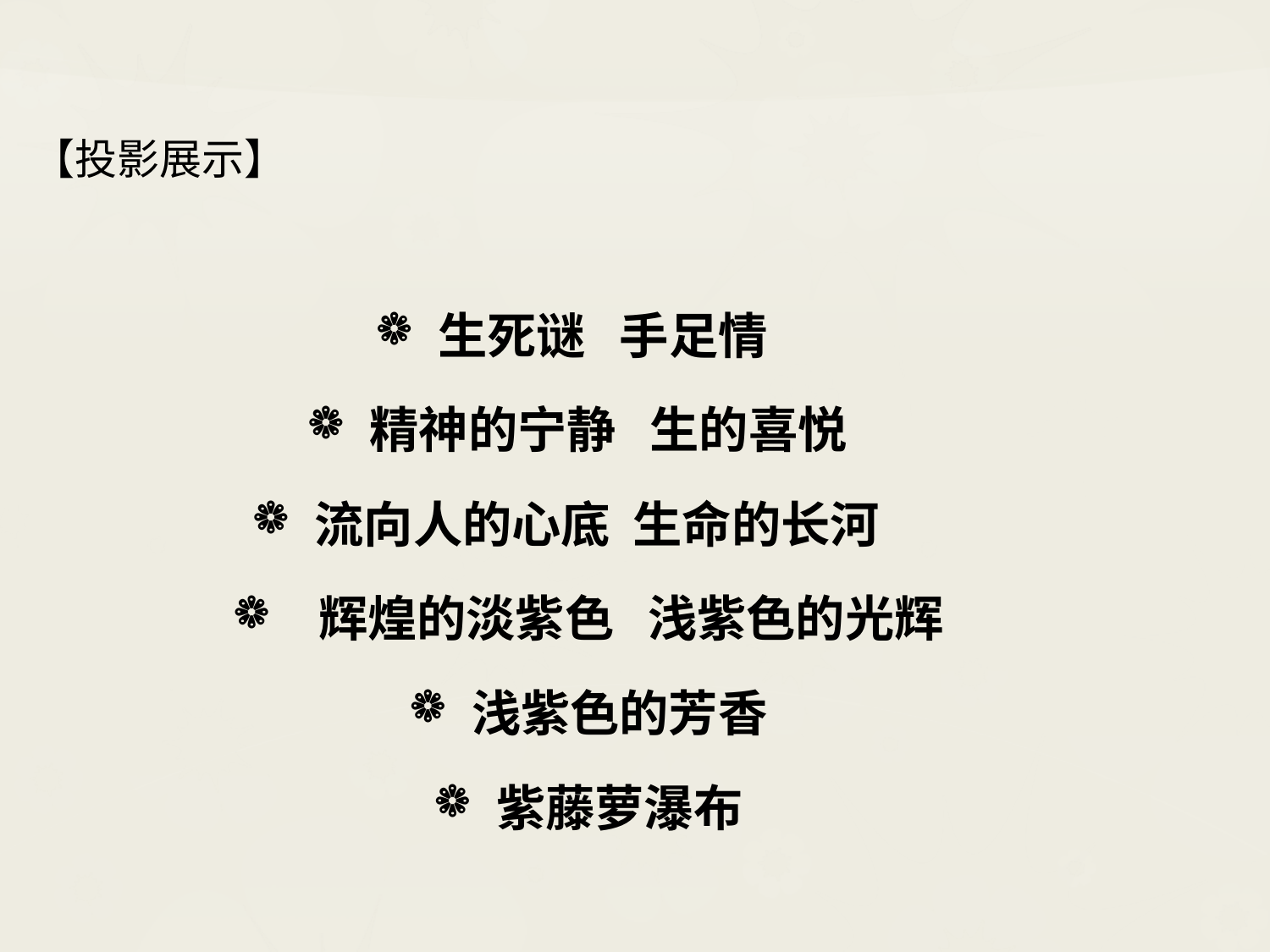

【投影展示】

生死谜   手足情
精神的宁静   生的喜悦
流向人的心底  生命的长河
 辉煌的淡紫色   浅紫色的光辉
浅紫色的芳香
紫藤萝瀑布